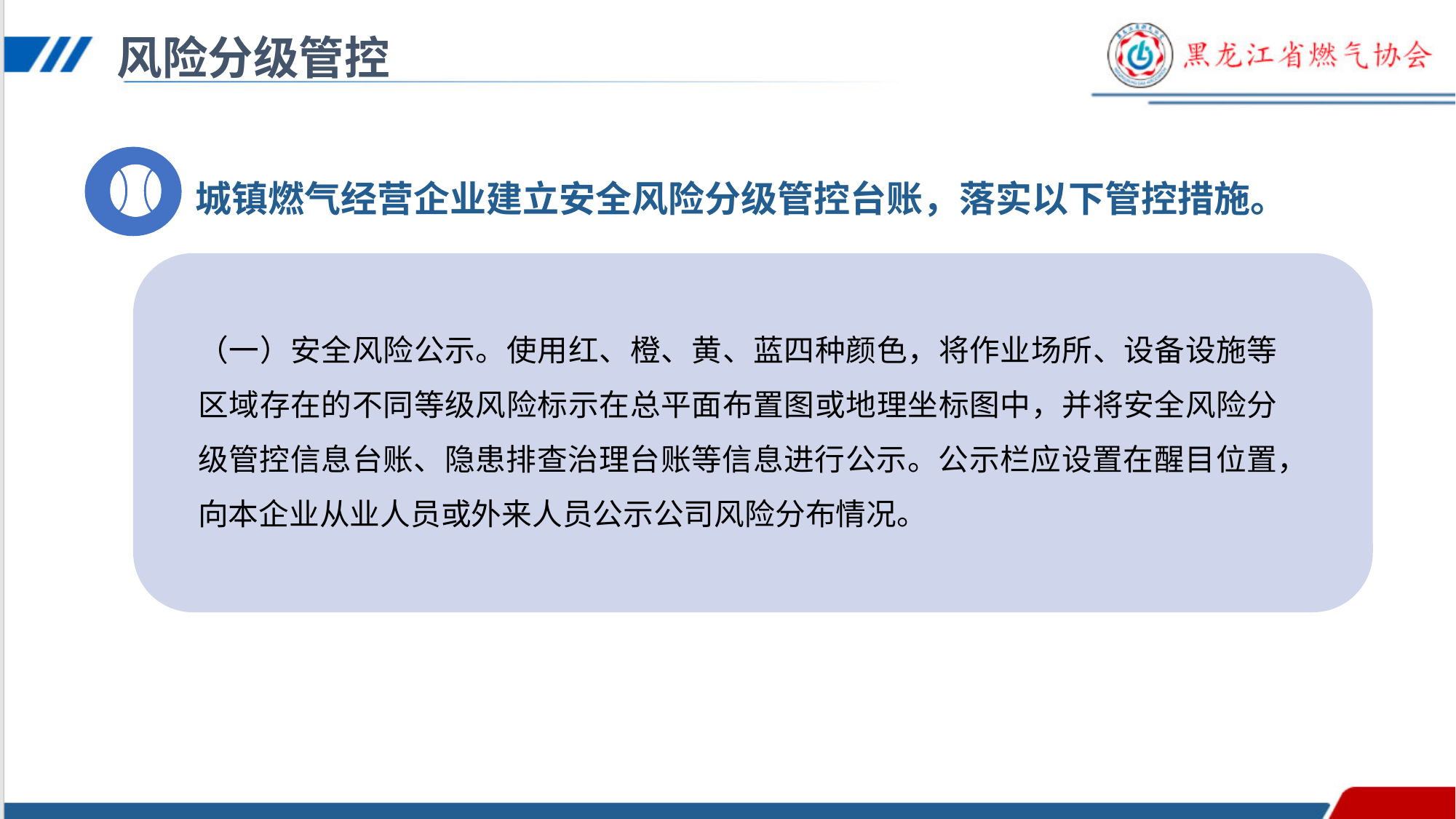

风险分级管控

城镇燃气经营企业建立安全风险分级管控台账，落实以下管控措施。

（一）安全风险公示。使用红、橙、黄、蓝四种颜色，将作业场所、设备设施等区域存在的不同等级风险标示在总平面布置图或地理坐标图中，并将安全风险分级管控信息台账、隐患排查治理台账等信息进行公示。公示栏应设置在醒目位置，向本企业从业人员或外来人员公示公司风险分布情况。